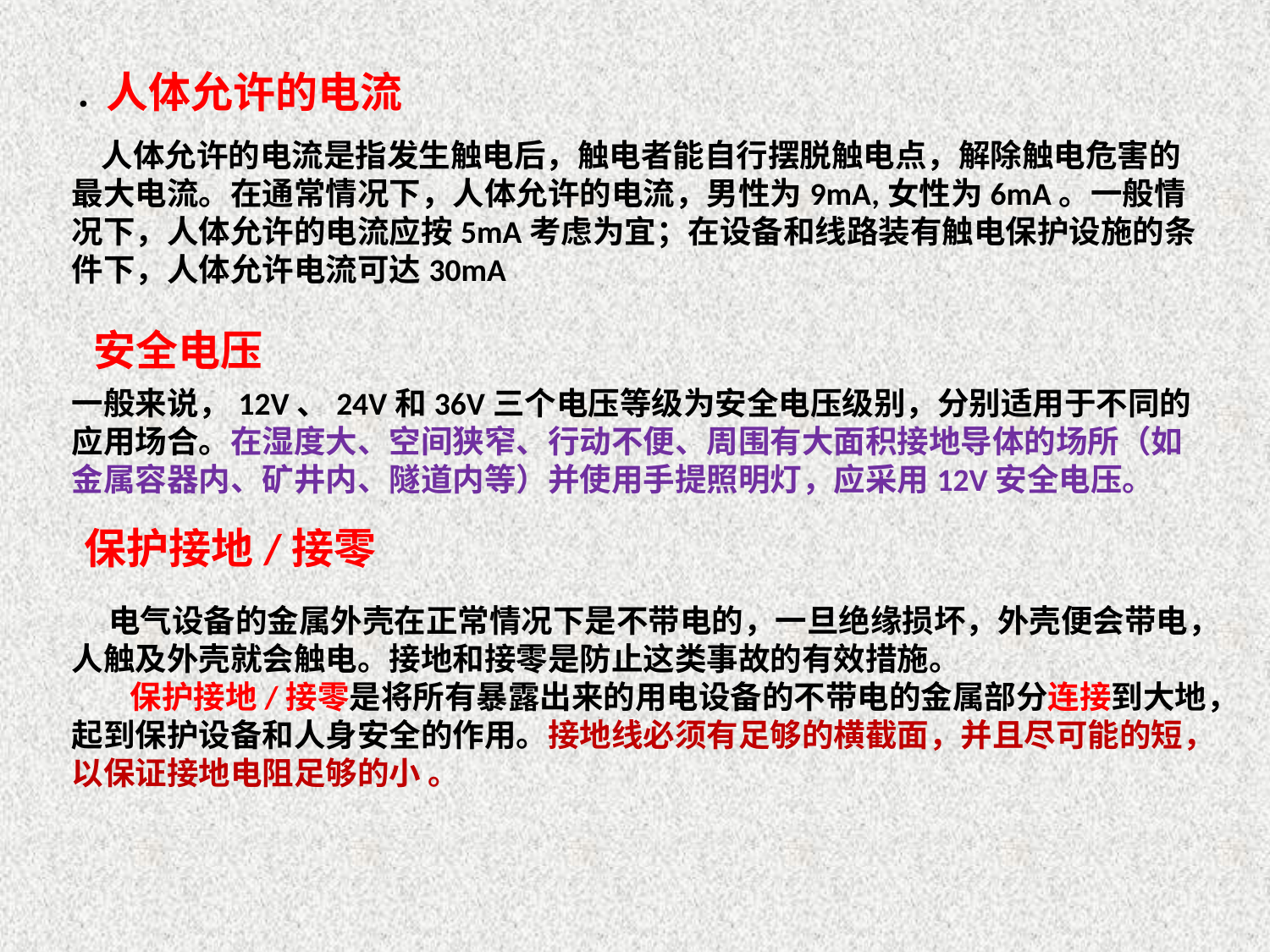

．人体允许的电流
   人体允许的电流是指发生触电后，触电者能自行摆脱触电点，解除触电危害的最大电流。在通常情况下，人体允许的电流，男性为9mA,女性为6mA。一般情况下，人体允许的电流应按5mA考虑为宜；在设备和线路装有触电保护设施的条件下，人体允许电流可达30mA
安全电压
一般来说，12V、24V和36V三个电压等级为安全电压级别，分别适用于不同的应用场合。在湿度大、空间狭窄、行动不便、周围有大面积接地导体的场所（如金属容器内、矿井内、隧道内等）并使用手提照明灯，应采用12V安全电压。

保护接地/接零
    电气设备的金属外壳在正常情况下是不带电的，一旦绝缘损坏，外壳便会带电，人触及外壳就会触电。接地和接零是防止这类事故的有效措施。
       保护接地/接零是将所有暴露出来的用电设备的不带电的金属部分连接到大地，起到保护设备和人身安全的作用。接地线必须有足够的横截面，并且尽可能的短，以保证接地电阻足够的小 。